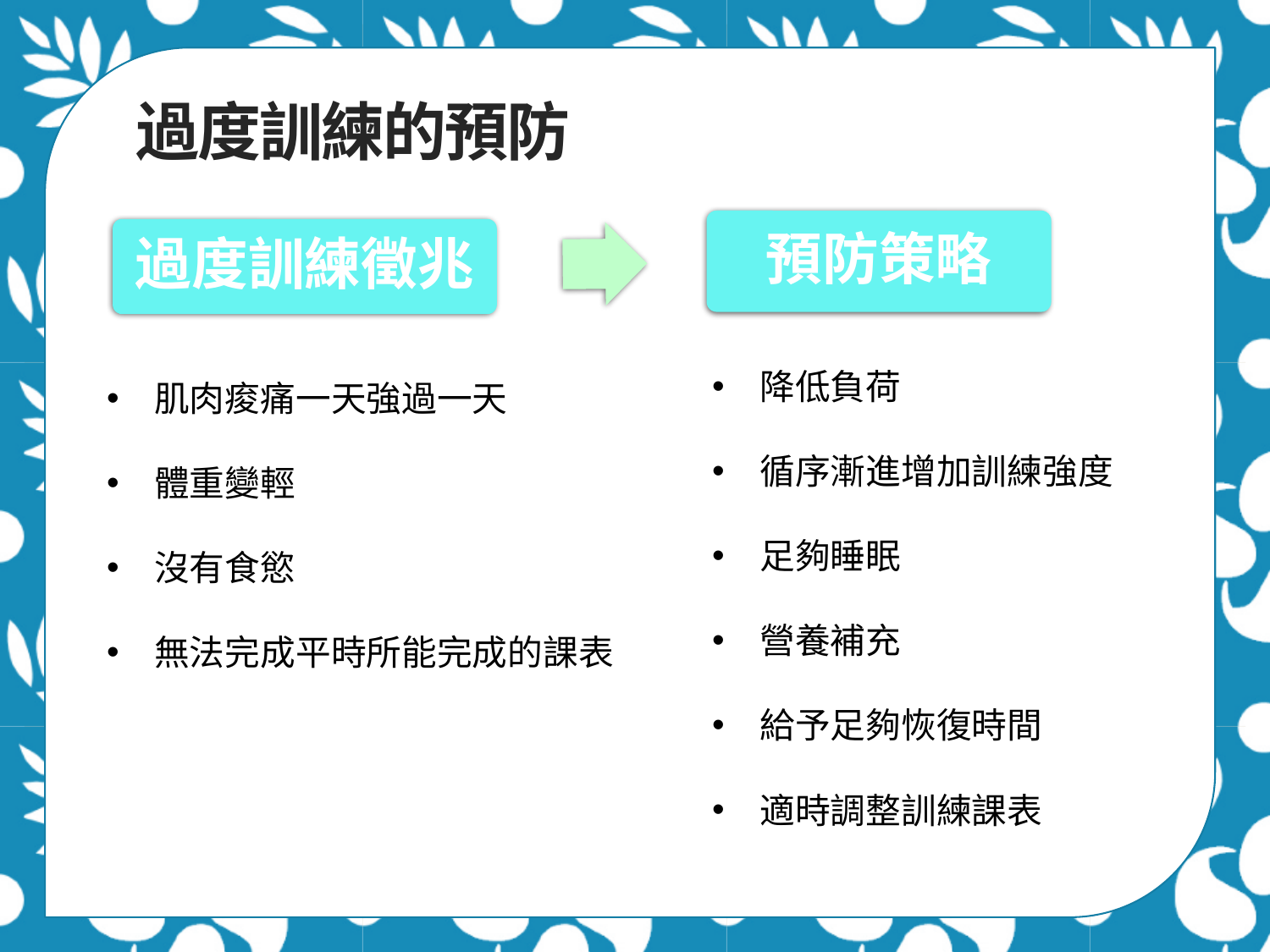

過度訓練的預防

預防策略

過度訓練徵兆

肌肉痠痛一天強過一天
體重變輕
沒有食慾
無法完成平時所能完成的課表
降低負荷
循序漸進增加訓練強度
足夠睡眠
營養補充
給予足夠恢復時間
適時調整訓練課表